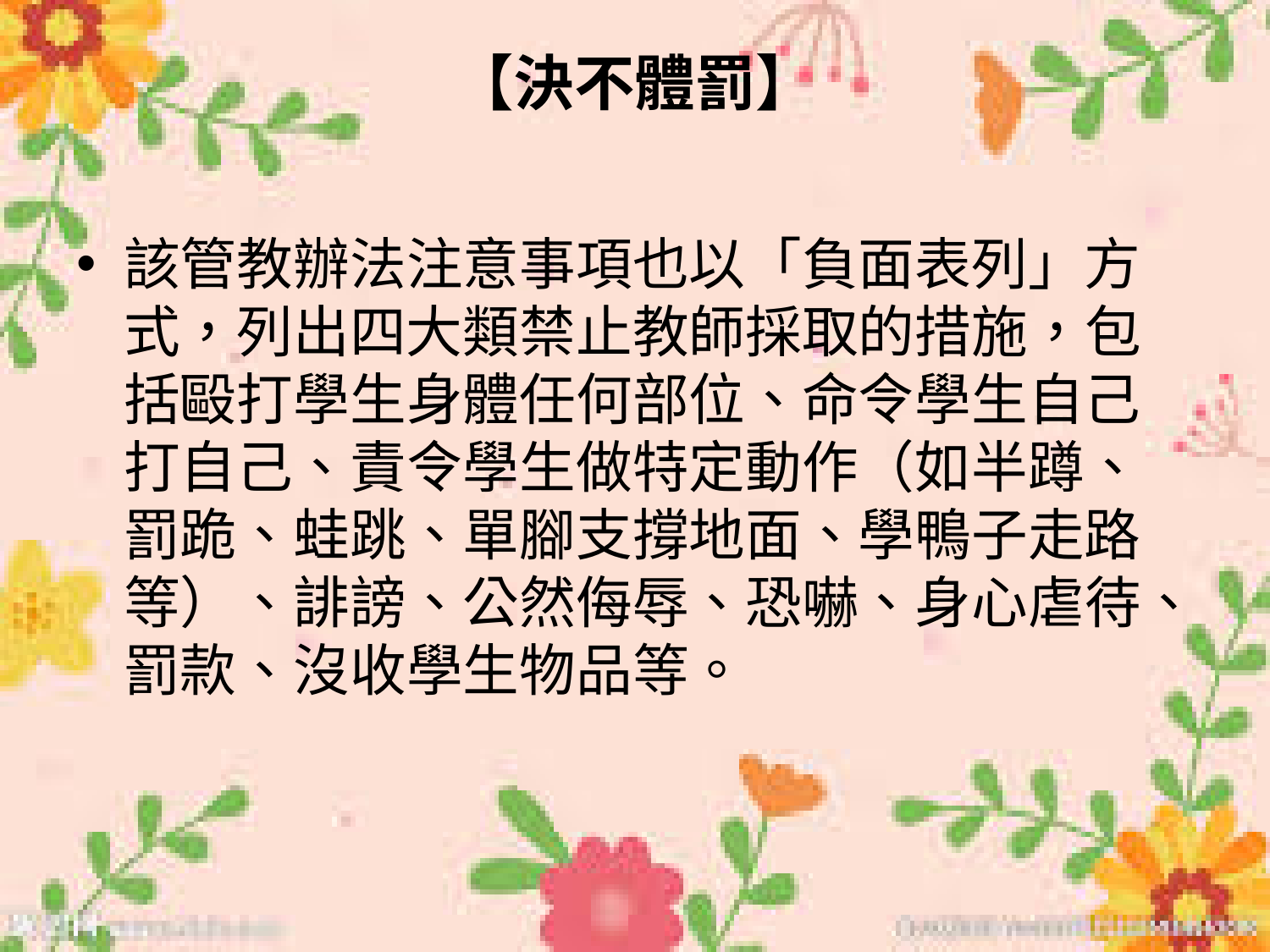

# 【決不體罰】
該管教辦法注意事項也以「負面表列」方式，列出四大類禁止教師採取的措施，包括毆打學生身體任何部位、命令學生自己打自己、責令學生做特定動作（如半蹲、罰跪、蛙跳、單腳支撐地面、學鴨子走路等）、誹謗、公然侮辱、恐嚇、身心虐待、罰款、沒收學生物品等。